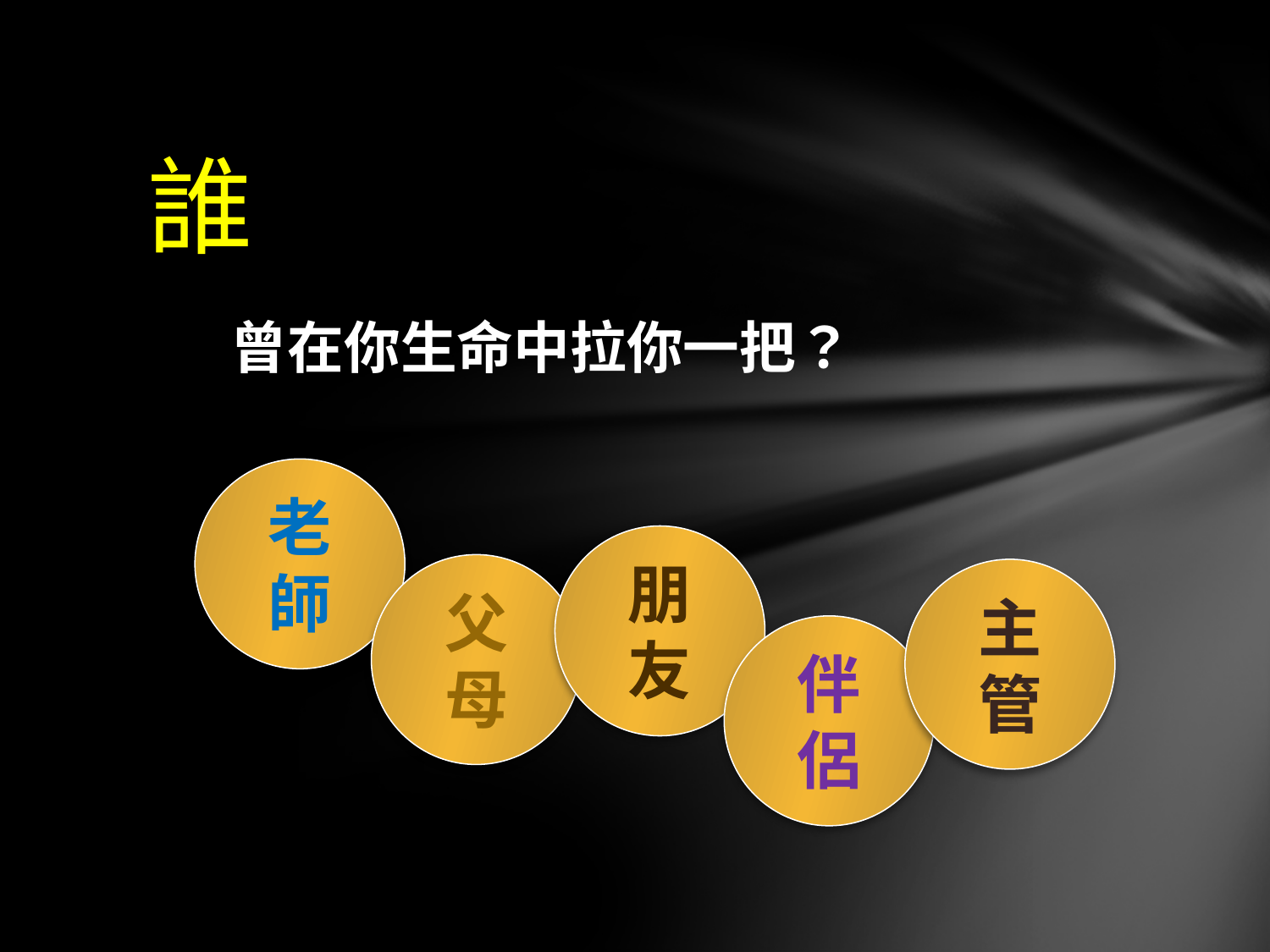

誰
曾在你生命中拉你一把？
老師
朋友
父母
主管
伴侶